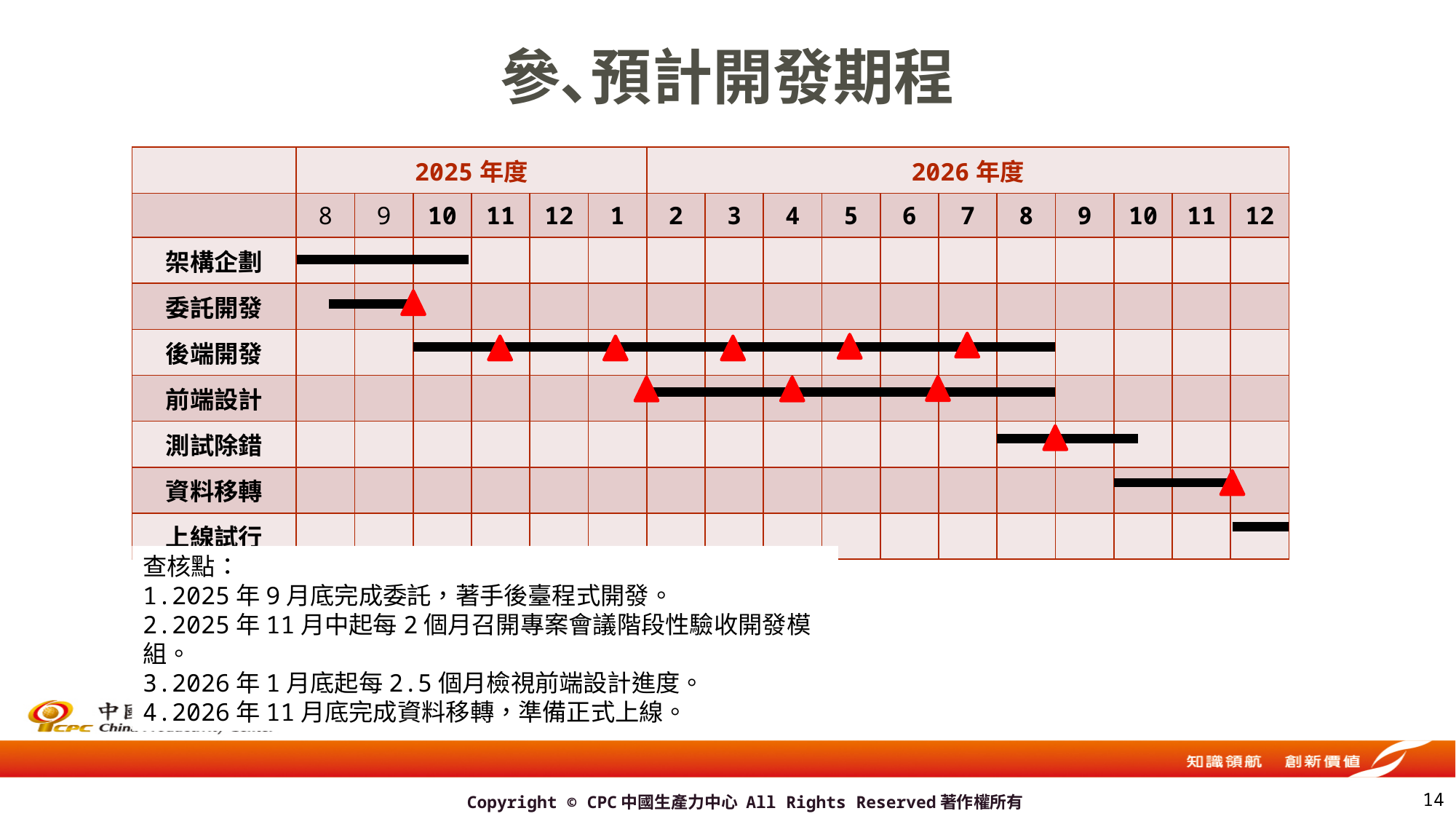

# 參､預計開發期程
|  | 2025年度 |  |  |  |  |  | 2026年度 |  |  |  |  |  |  |  |  |  |  |
| --- | --- | --- | --- | --- | --- | --- | --- | --- | --- | --- | --- | --- | --- | --- | --- | --- | --- |
|  | 8 | 9 | 10 | 11 | 12 | 1 | 2 | 3 | 4 | 5 | 6 | 7 | 8 | 9 | 10 | 11 | 12 |
| 架構企劃 |  |  |  |  |  |  |  |  |  |  |  |  |  |  |  |  |  |
| 委託開發 |  |  |  |  |  |  |  |  |  |  |  |  |  |  |  |  |  |
| 後端開發 |  |  |  |  |  |  |  |  |  |  |  |  |  |  |  |  |  |
| 前端設計 |  |  |  |  |  |  |  |  |  |  |  |  |  |  |  |  |  |
| 測試除錯 |  |  |  |  |  |  |  |  |  |  |  |  |  |  |  |  |  |
| 資料移轉 |  |  |  |  |  |  |  |  |  |  |  |  |  |  |  |  |  |
| 上線試行 |  |  |  |  |  |  |  |  |  |  |  |  |  |  |  |  |  |

查核點：
1.2025年9月底完成委託，著手後臺程式開發。
2.2025年11月中起每2個月召開專案會議階段性驗收開發模組。
3.2026年1月底起每2.5個月檢視前端設計進度。
4.2026年11月底完成資料移轉，準備正式上線。
14